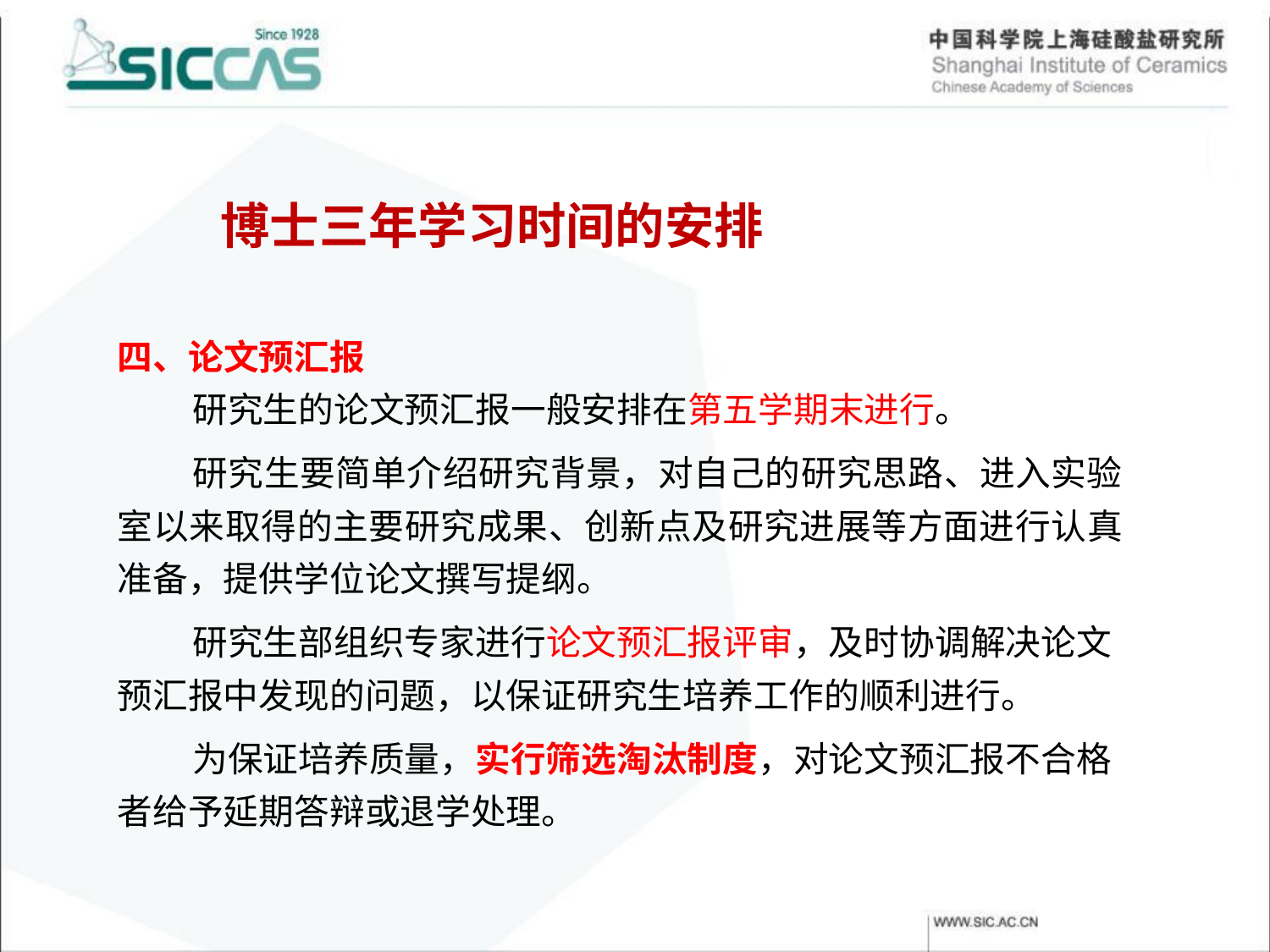

博士三年学习时间的安排
四、论文预汇报
研究生的论文预汇报一般安排在第五学期末进行。
研究生要简单介绍研究背景，对自己的研究思路、进入实验室以来取得的主要研究成果、创新点及研究进展等方面进行认真准备，提供学位论文撰写提纲。
研究生部组织专家进行论文预汇报评审，及时协调解决论文预汇报中发现的问题，以保证研究生培养工作的顺利进行。
为保证培养质量，实行筛选淘汰制度，对论文预汇报不合格者给予延期答辩或退学处理。